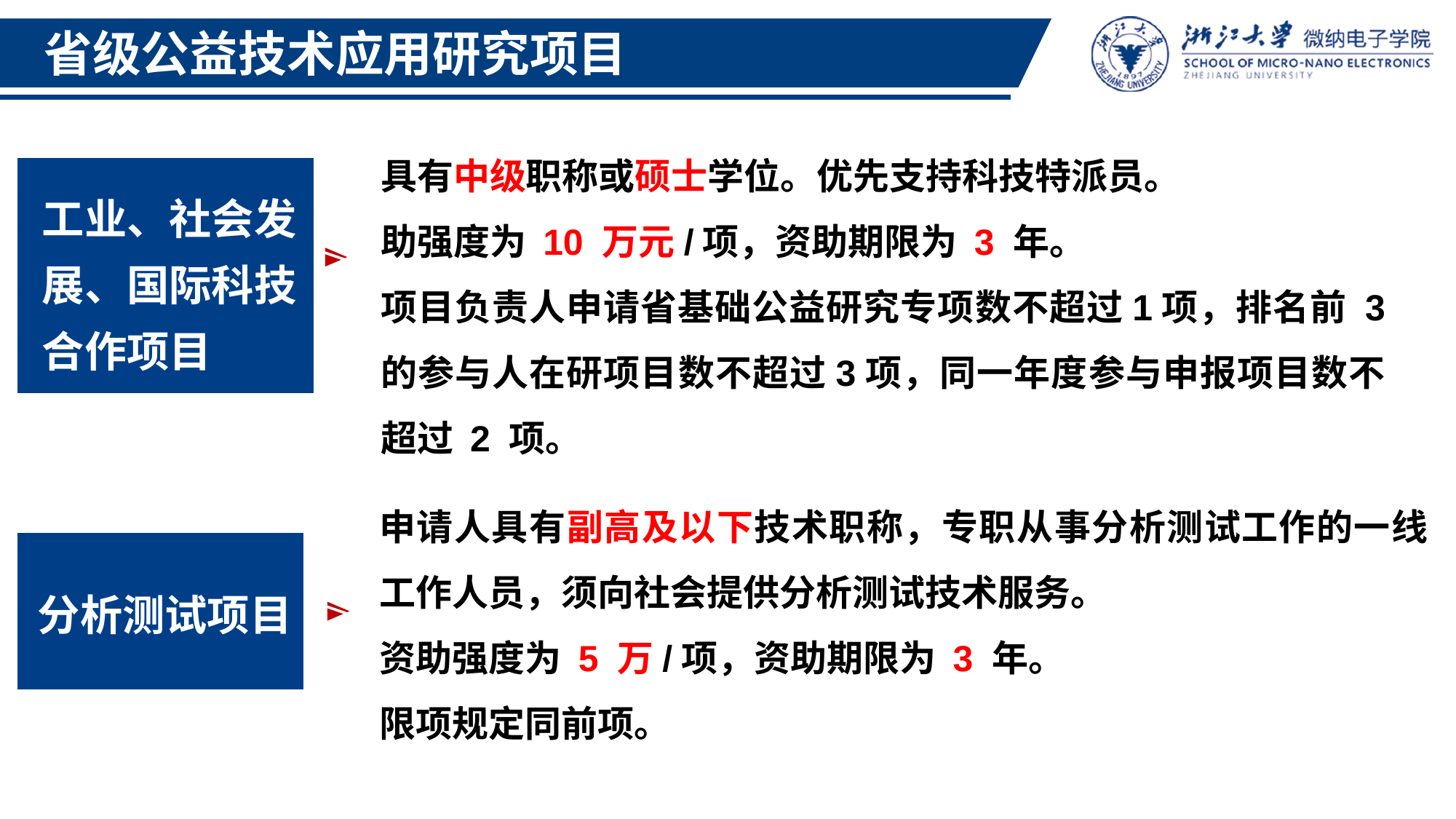

省级公益技术应用研究项目
具有中级职称或硕士学位。优先支持科技特派员。
助强度为 10 万元/项，资助期限为 3 年。
项目负责人申请省基础公益研究专项数不超过1项，排名前 3 的参与人在研项目数不超过3项，同一年度参与申报项目数不超过 2 项。

工业、社会发展、国际科技合作项目

申请人具有副高及以下技术职称，专职从事分析测试工作的一线工作人员，须向社会提供分析测试技术服务。
资助强度为 5 万/项，资助期限为 3 年。
限项规定同前项。

分析测试项目